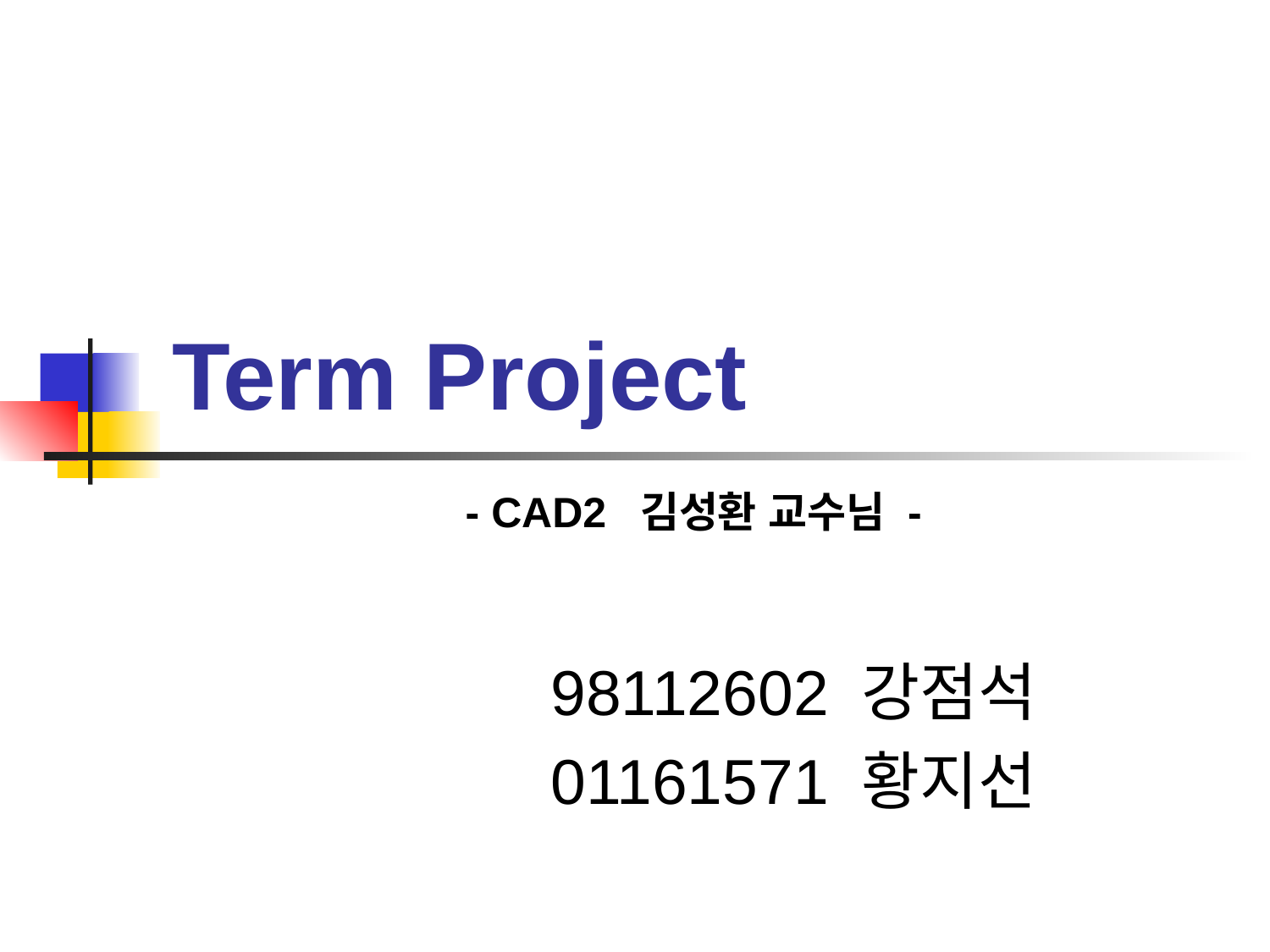

# Term Project
- CAD2  김성환 교수님 -
98112602 강점석
01161571 황지선